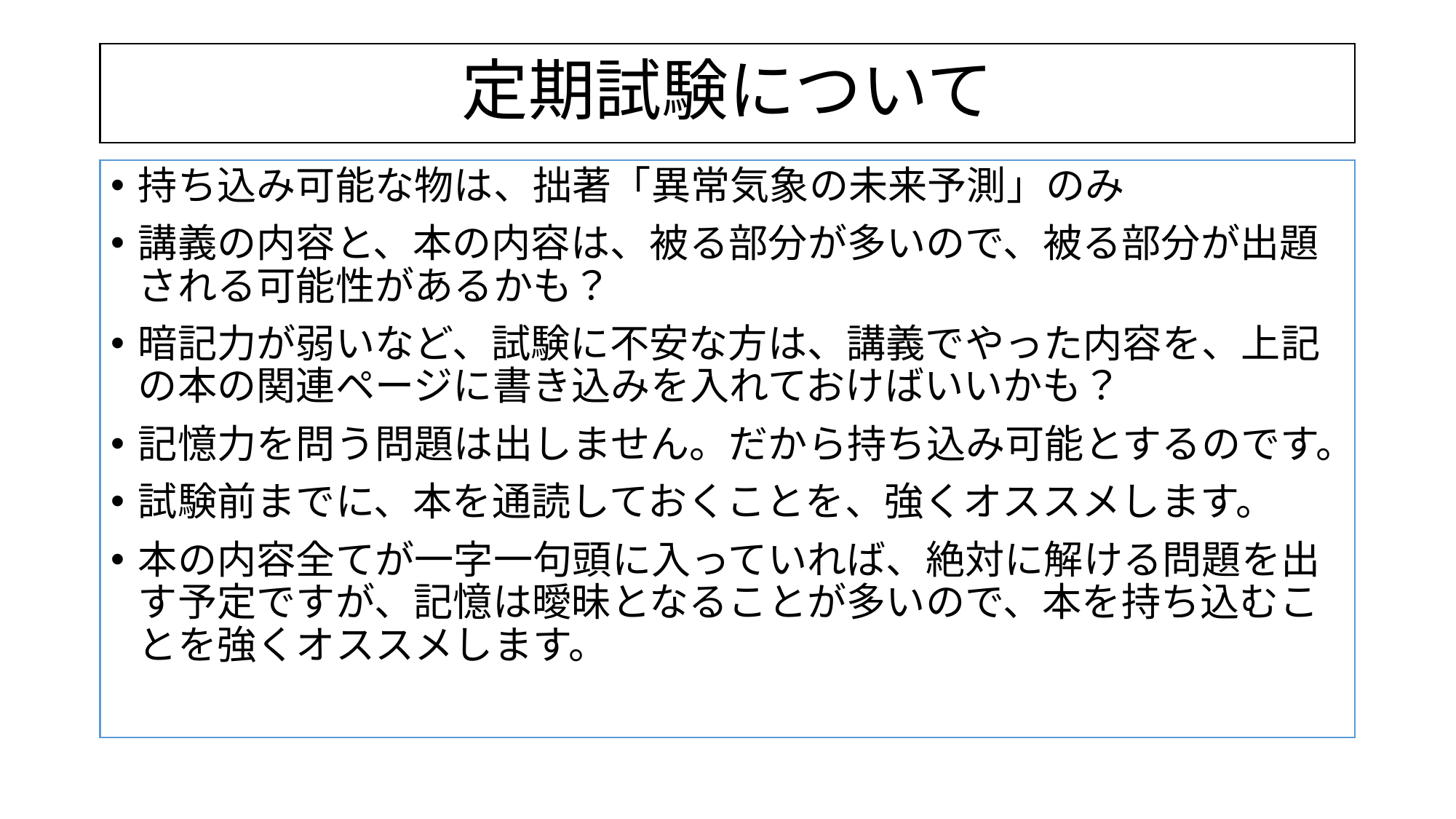

# 定期試験について
持ち込み可能な物は、拙著「異常気象の未来予測」のみ
講義の内容と、本の内容は、被る部分が多いので、被る部分が出題される可能性があるかも？
暗記力が弱いなど、試験に不安な方は、講義でやった内容を、上記の本の関連ページに書き込みを入れておけばいいかも？
記憶力を問う問題は出しません。だから持ち込み可能とするのです。
試験前までに、本を通読しておくことを、強くオススメします。
本の内容全てが一字一句頭に入っていれば、絶対に解ける問題を出す予定ですが、記憶は曖昧となることが多いので、本を持ち込むことを強くオススメします。